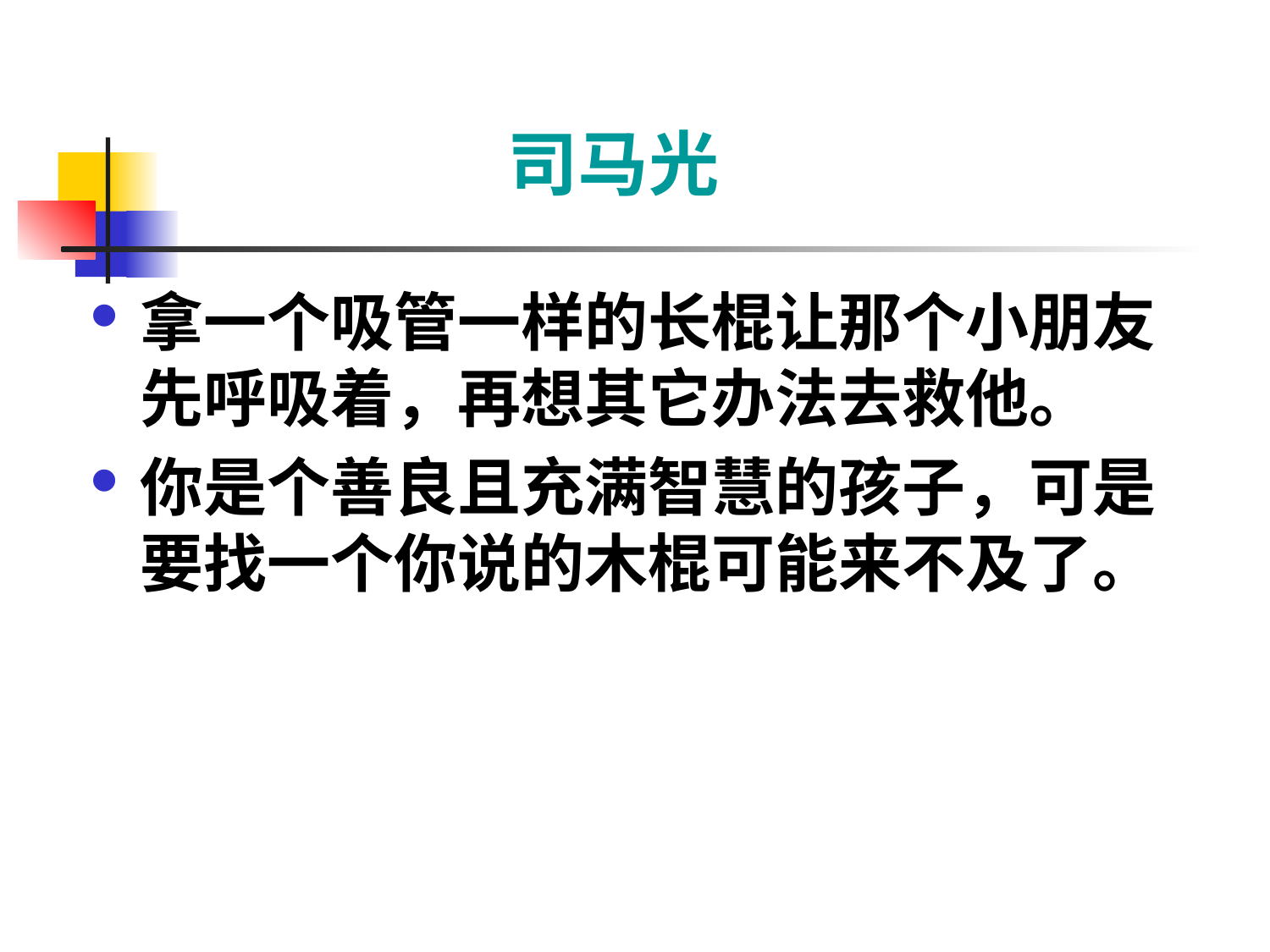

# 司马光
拿一个吸管一样的长棍让那个小朋友先呼吸着，再想其它办法去救他。
你是个善良且充满智慧的孩子，可是要找一个你说的木棍可能来不及了。